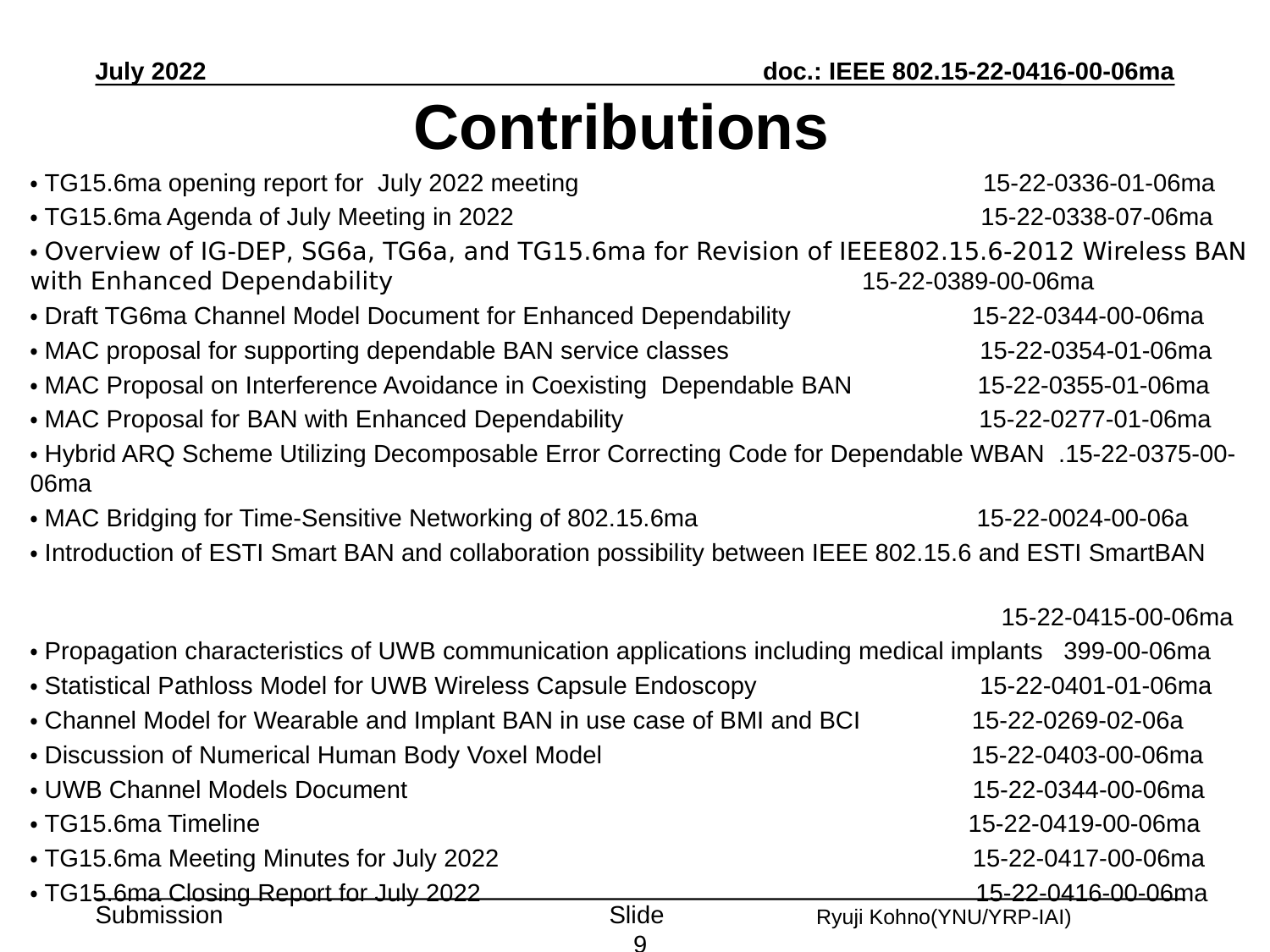

July 2022
# Contributions
・TG15.6ma opening report for  July 2022 meeting                                                          15-22-0336-01-06ma
・TG15.6ma Agenda of July Meeting in 2022                                                                   15-22-0338-07-06ma
・Overview of IG-DEP, SG6a, TG6a, and TG15.6ma for Revision of IEEE802.15.6-2012 Wireless BAN with Enhanced Dependability           　 　　　                                                  15-22-0389-00-06ma
・Draft TG6ma Channel Model Document for Enhanced Dependability                          15-22-0344-00-06ma
・MAC proposal for supporting dependable BAN service classes                                    15-22-0354-01-06ma
・MAC Proposal on Interference Avoidance in Coexisting  Dependable BAN                  15-22-0355-01-06ma
・MAC Proposal for BAN with Enhanced Dependability                                                   15-22-0277-01-06ma
・Hybrid ARQ Scheme Utilizing Decomposable Error Correcting Code for Dependable WBAN  .15-22-0375-00-06ma
・MAC Bridging for Time-Sensitive Networking of 802.15.6ma                                        15-22-0024-00-06a
・Introduction of ESTI Smart BAN and collaboration possibility between IEEE 802.15.6 and ESTI SmartBAN
                                                                                                                                           15-22-0415-00-06ma
・Propagation characteristics of UWB communication applications including medical implants   399-00-06ma
・Statistical Pathloss Model for UWB Wireless Capsule Endoscopy                                15-22-0401-01-06ma
・Channel Model for Wearable and Implant BAN in use case of BMI and BCI                15-22-0269-02-06a
・Discussion of Numerical Human Body Voxel Model                                                     15-22-0403-00-06ma
・UWB Channel Models Document　　　　　　　　　　　　　　　　　　　      　　15-22-0344-00-06ma
・TG15.6ma Timeline　　　　　　　　　　　　　　　　　　　　　　　　　     　　15-22-0419-00-06ma
・TG15.6ma Meeting Minutes for July 2022                                                                    15-22-0417-00-06ma
・TG15.6ma Closing Report for July 2022                                                                       15-22-0416-00-06ma

Slide 9